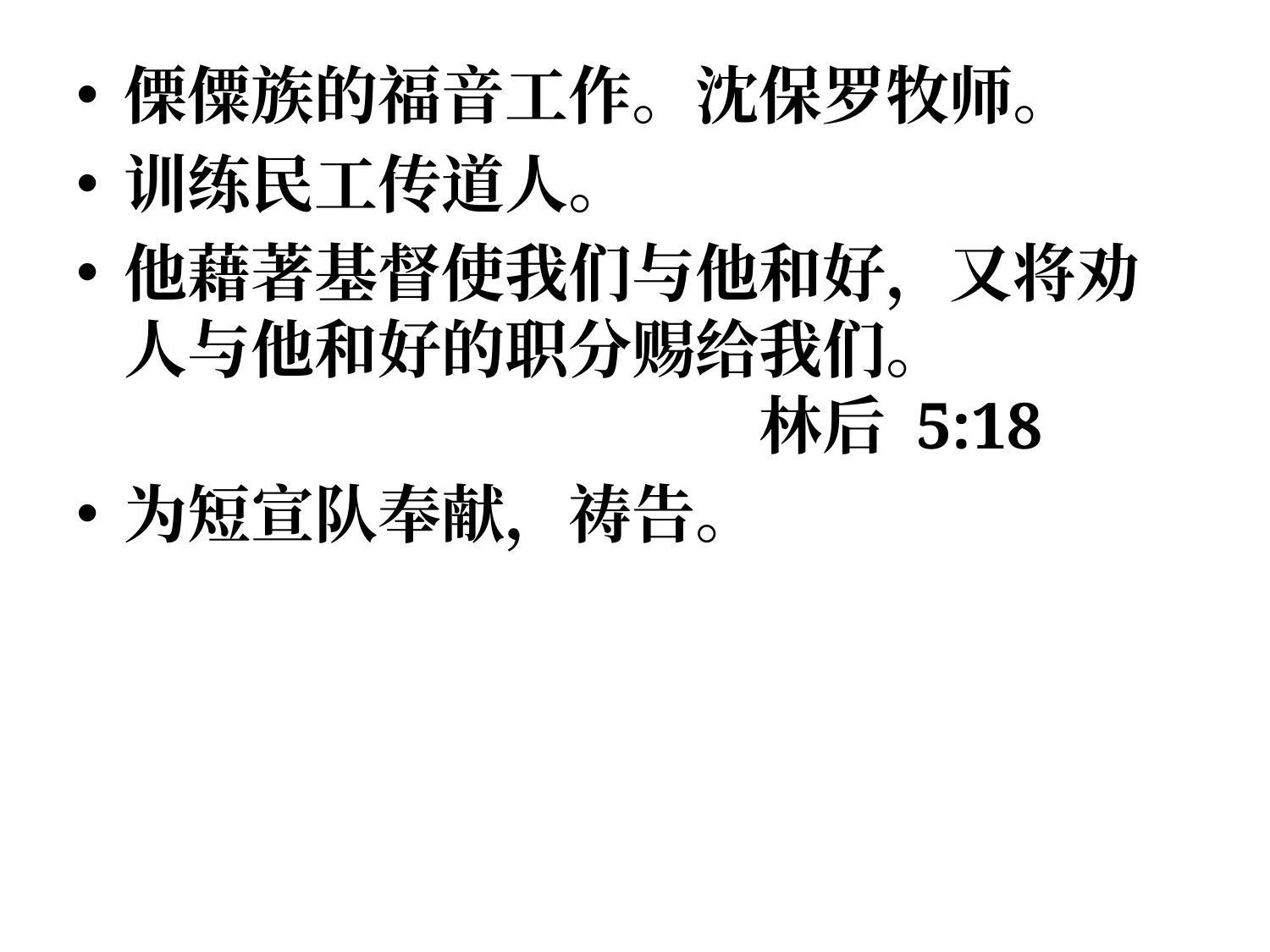

傈僳族的福音工作。沈保罗牧师。
训练民工传道人。
他藉著基督使我们与他和好，又将劝人与他和好的职分赐给我们。							林后 5:18
为短宣队奉献，祷告。